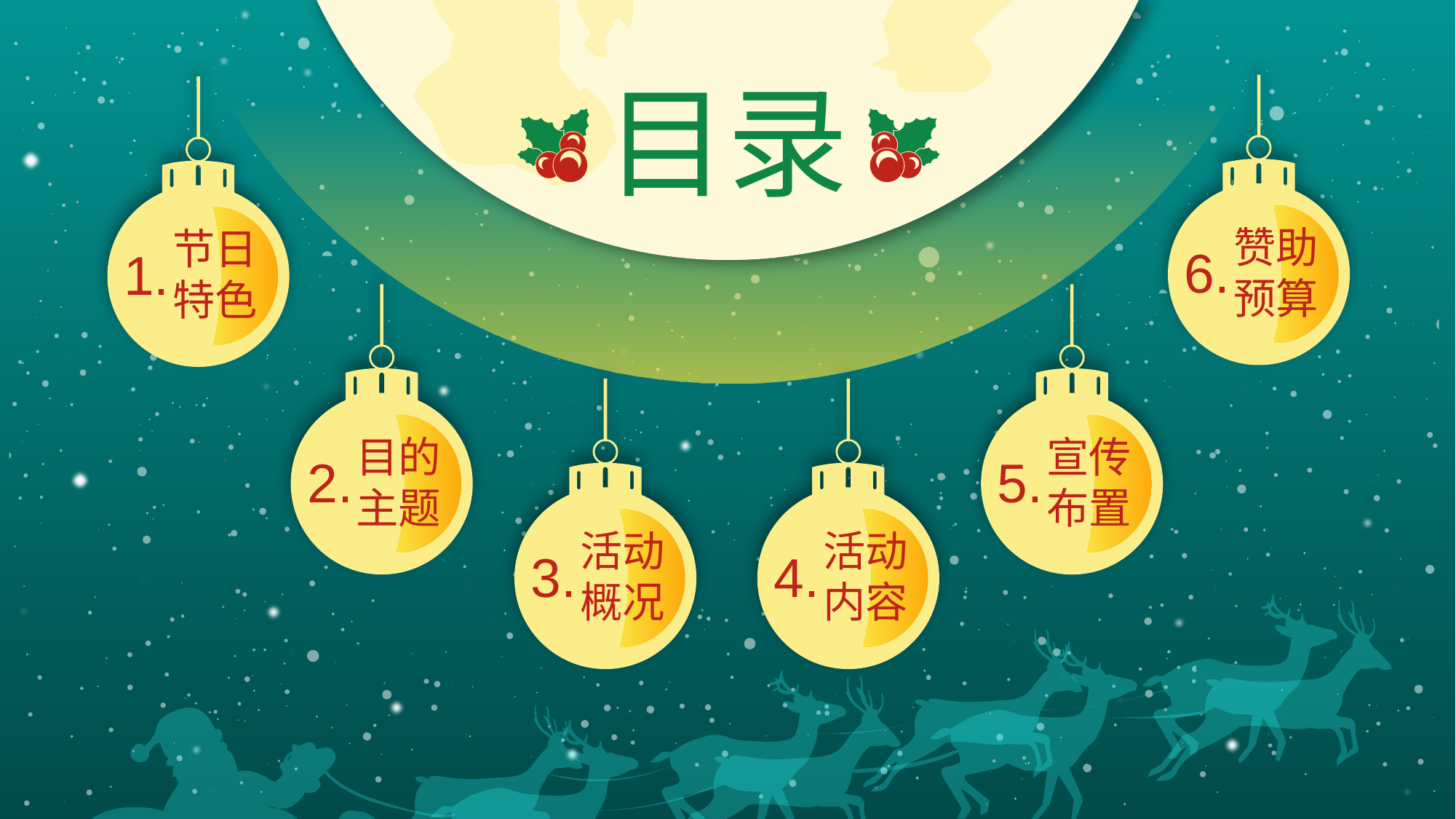

目录

赞助预算
节日特色
6.
1.

目的
主题
宣传布置
2.
5.
活动内容
活动概况
4.
3.